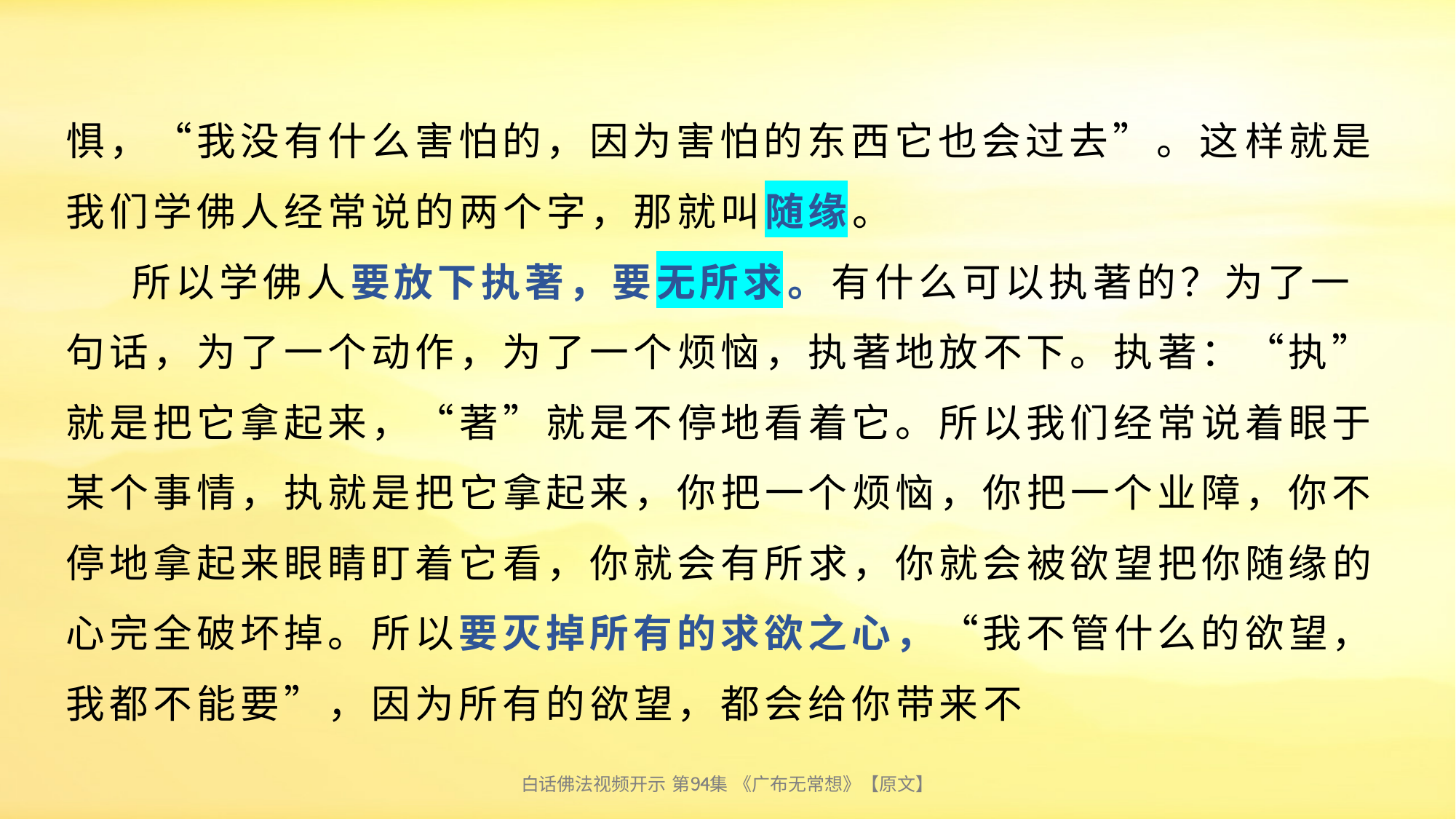

# 惧，“我没有什么害怕的，因为害怕的东西它也会过去”。这样就是我们学佛人经常说的两个字，那就叫随缘。 所以学佛人要放下执著，要无所求。有什么可以执著的？为了一句话，为了一个动作，为了一个烦恼，执著地放不下。执著：“执”就是把它拿起来，“著”就是不停地看着它。所以我们经常说着眼于某个事情，执就是把它拿起来，你把一个烦恼，你把一个业障，你不停地拿起来眼睛盯着它看，你就会有所求，你就会被欲望把你随缘的心完全破坏掉。所以要灭掉所有的求欲之心，“我不管什么的欲望，我都不能要”，因为所有的欲望，都会给你带来不
白话佛法视频开示 第94集 《广布无常想》【原文】